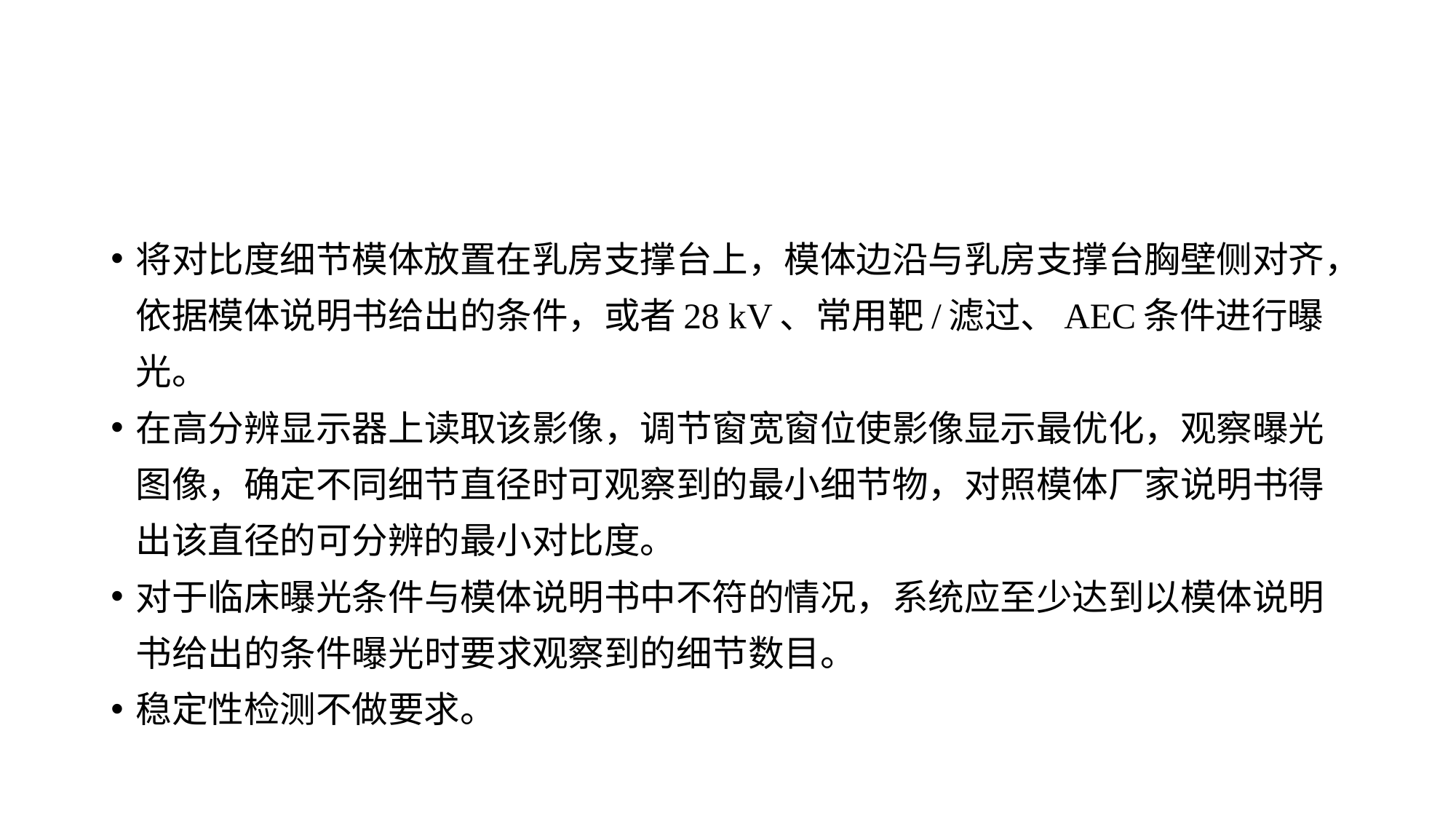

#
将对比度细节模体放置在乳房支撑台上，模体边沿与乳房支撑台胸壁侧对齐，依据模体说明书给出的条件，或者28 kV、常用靶/滤过、AEC条件进行曝光。
在高分辨显示器上读取该影像，调节窗宽窗位使影像显示最优化，观察曝光图像，确定不同细节直径时可观察到的最小细节物，对照模体厂家说明书得出该直径的可分辨的最小对比度。
对于临床曝光条件与模体说明书中不符的情况，系统应至少达到以模体说明书给出的条件曝光时要求观察到的细节数目。
稳定性检测不做要求。